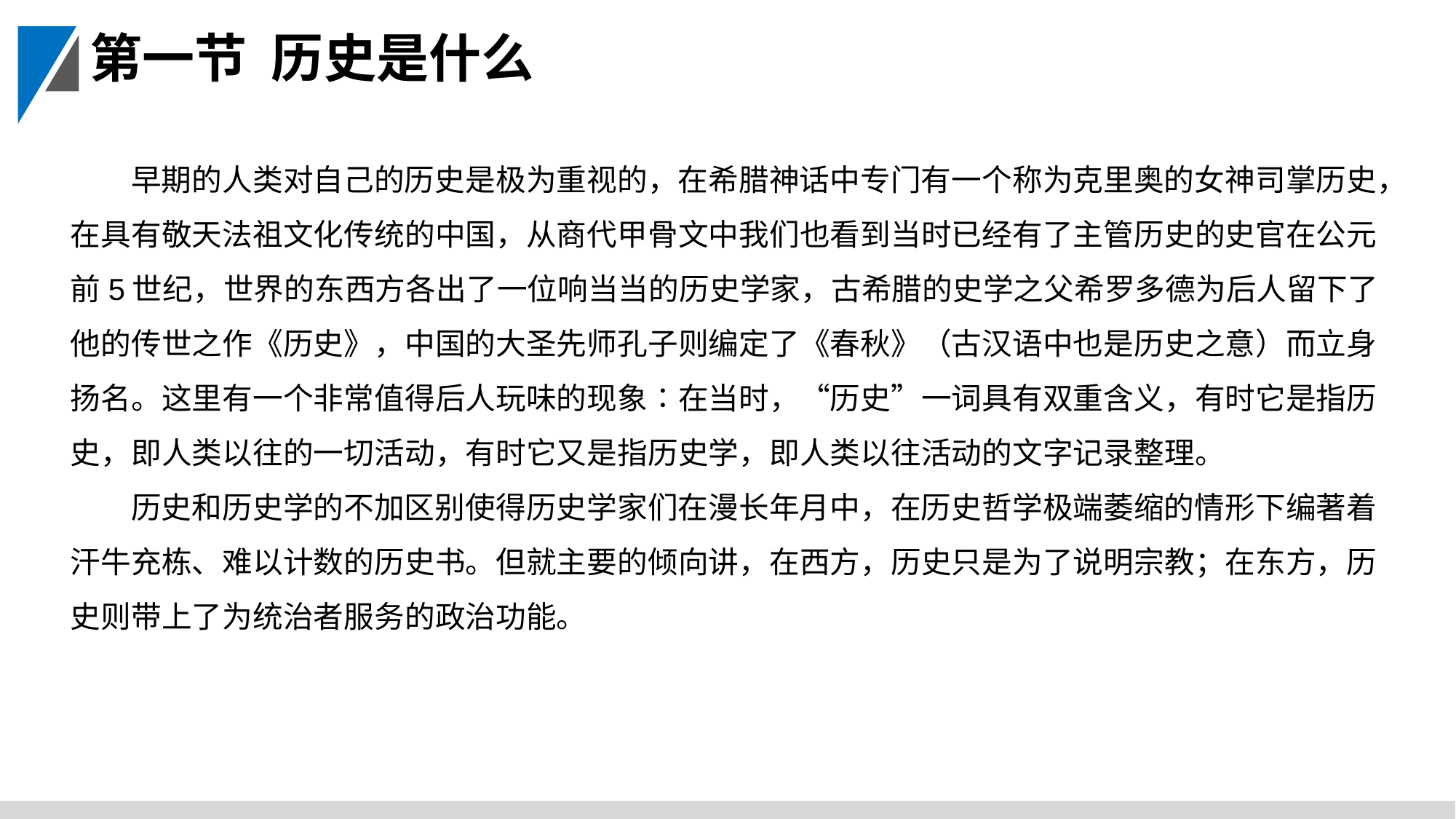

第一节  历史是什么
早期的人类对自己的历史是极为重视的，在希腊神话中专门有一个称为克里奥的女神司掌历史，在具有敬天法祖文化传统的中国，从商代甲骨文中我们也看到当时已经有了主管历史的史官在公元前5世纪，世界的东西方各出了一位响当当的历史学家，古希腊的史学之父希罗多德为后人留下了他的传世之作《历史》，中国的大圣先师孔子则编定了《春秋》（古汉语中也是历史之意）而立身扬名。这里有一个非常值得后人玩味的现象∶在当时，“历史”一词具有双重含义，有时它是指历史，即人类以往的一切活动，有时它又是指历史学，即人类以往活动的文字记录整理。
历史和历史学的不加区别使得历史学家们在漫长年月中，在历史哲学极端萎缩的情形下编著着汗牛充栋、难以计数的历史书。但就主要的倾向讲，在西方，历史只是为了说明宗教；在东方，历史则带上了为统治者服务的政治功能。